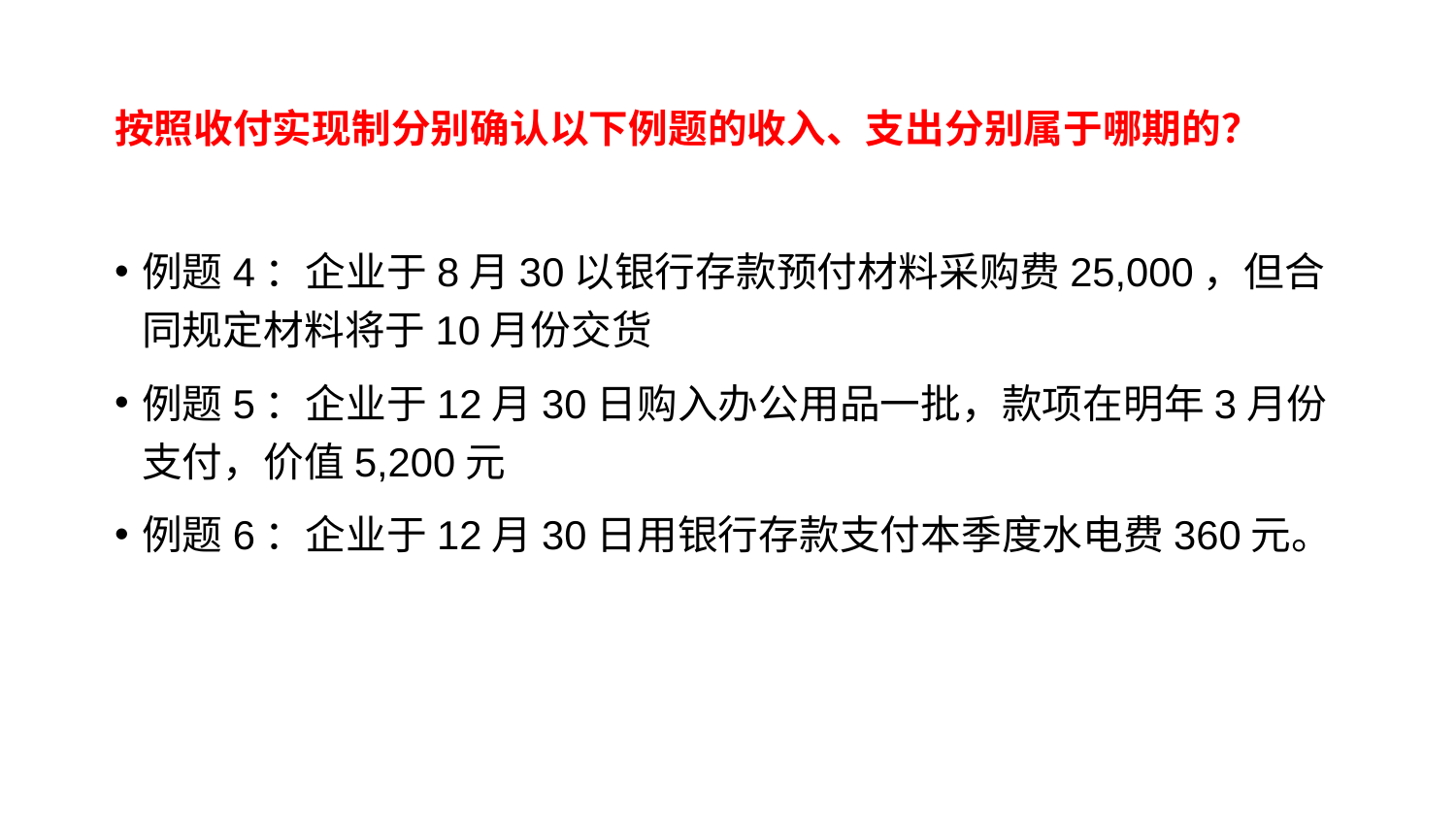

# 按照收付实现制分别确认以下例题的收入、支出分别属于哪期的？
例题4：企业于8月30以银行存款预付材料采购费25,000，但合同规定材料将于10月份交货
例题5：企业于12月30日购入办公用品一批，款项在明年3月份支付，价值5,200元
例题6：企业于12月30日用银行存款支付本季度水电费360元。